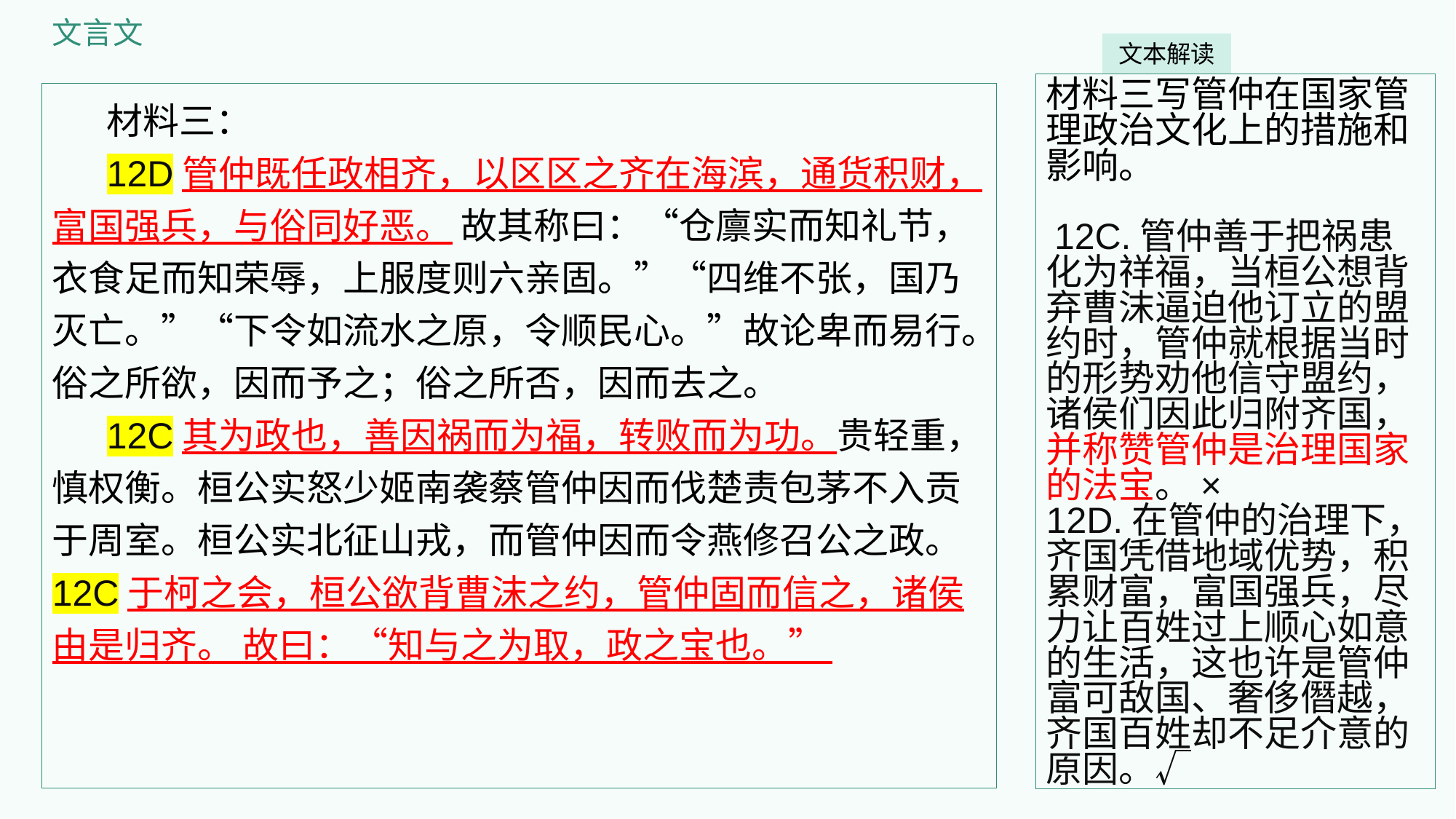

文言文
文本解读
材料三写管仲在国家管理政治文化上的措施和影响。

 12C.管仲善于把祸患化为祥福，当桓公想背弃曹沫逼迫他订立的盟约时，管仲就根据当时的形势劝他信守盟约，诸侯们因此归附齐国，并称赞管仲是治理国家的法宝。×
12D.在管仲的治理下，齐国凭借地域优势，积累财富，富国强兵，尽力让百姓过上顺心如意的生活，这也许是管仲富可敌国、奢侈僭越，齐国百姓却不足介意的原因。√

材料三：
12D管仲既任政相齐，以区区之齐在海滨，通货积财，富国强兵，与俗同好恶。 故其称曰：“仓廪实而知礼节，衣食足而知荣辱，上服度则六亲固。”“四维不张，国乃灭亡。”“下令如流水之原，令顺民心。”故论卑而易行。俗之所欲，因而予之；俗之所否，因而去之。
12C其为政也，善因祸而为福，转败而为功。贵轻重，慎权衡。桓公实怒少姬南袭蔡管仲因而伐楚责包茅不入贡于周室。桓公实北征山戎，而管仲因而令燕修召公之政。 12C于柯之会，桓公欲背曹沫之约，管仲固而信之，诸侯由是归齐。 故曰：“知与之为取，政之宝也。”